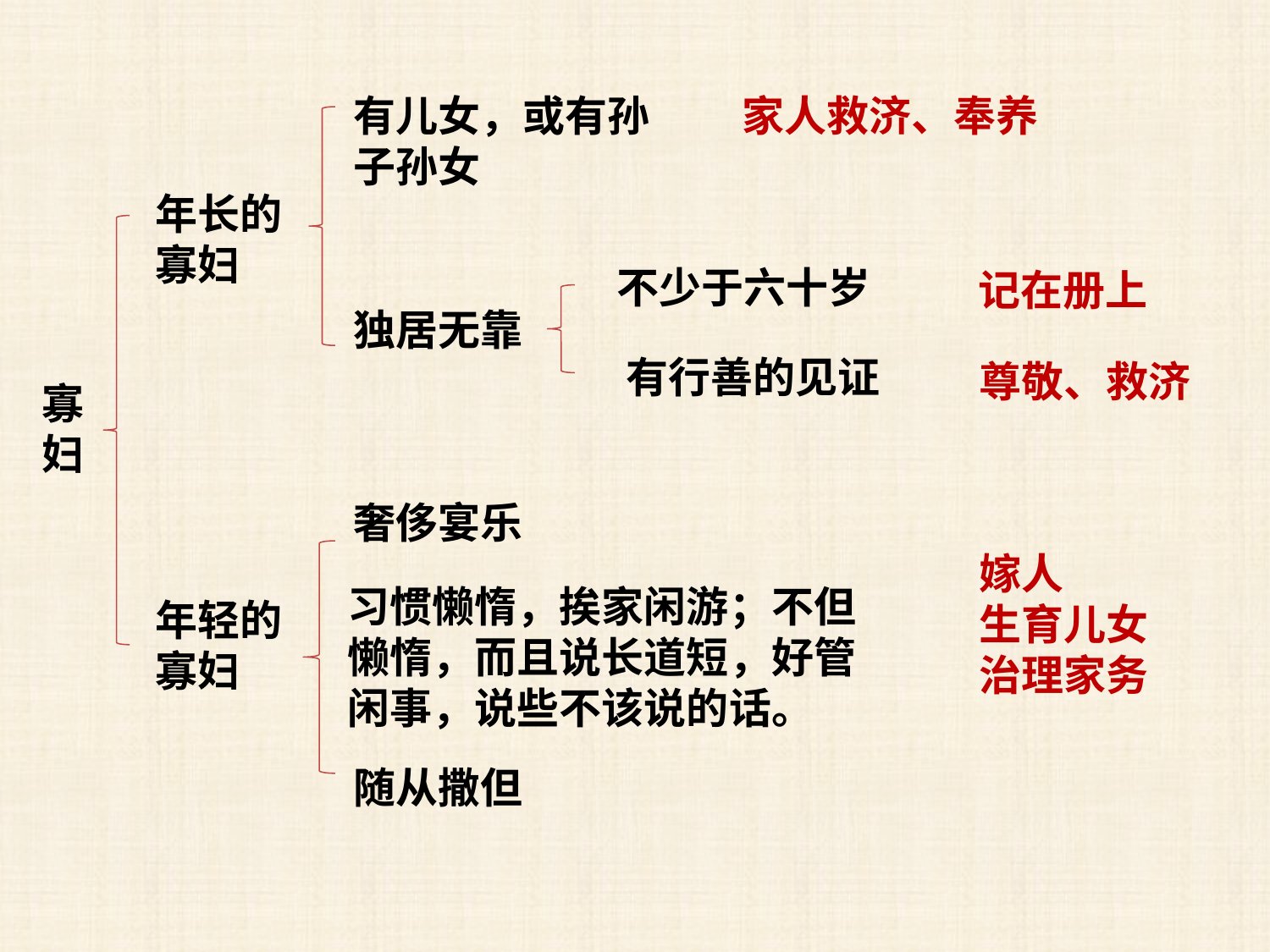

有儿女，或有孙子孙女
家人救济、奉养

年长的寡妇

不少于六十岁
记在册上

独居无靠
有行善的见证
尊敬、救济
寡妇
奢侈宴乐

嫁人
生育儿女
治理家务
习惯懒惰，挨家闲游；不但懒惰，而且说长道短，好管闲事，说些不该说的话。
年轻的寡妇
随从撒但